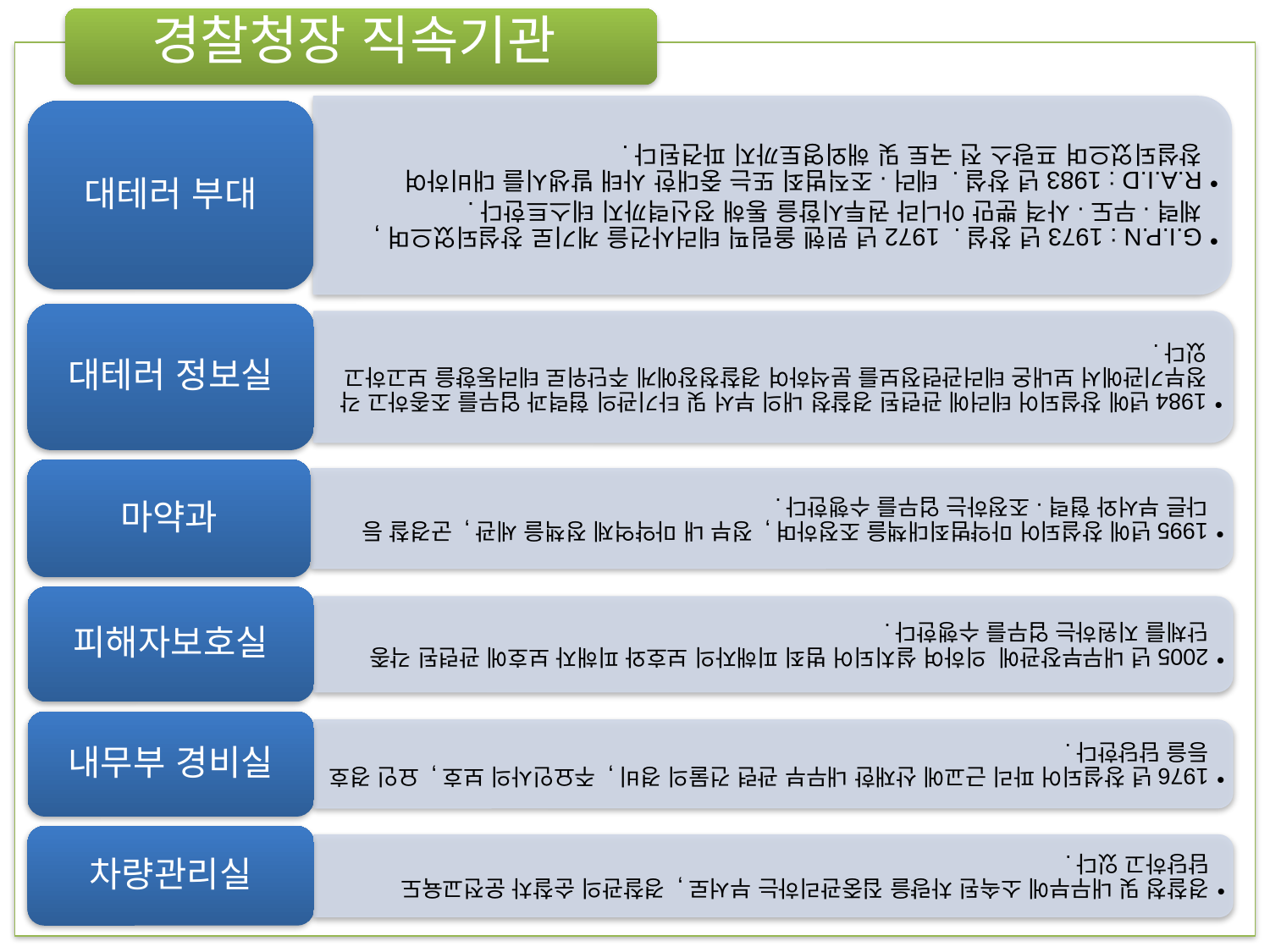

경찰청장 직속기관

G.I.P.N : 1973년 창설.  1972년 뮌헨 올림픽 테러사건을 계기로 창설되었으며, 체력·무도·사격 뿐만 아니라 권투시합을 통해 정신력까지 테스트한다.
R.A.I.D : 1983년 창설. 테러·조직범죄 또는 중대한 사태 발생시를 대비하여 창설되었으며 프랑스 전 국토 및 해외영토까지 파견된다.
대테러 부대
1984년에 창설되어 테러에 관련된 경찰청 내의 부서 및 타기관의 협력과 업무를 조종하고 각 정부기관에서 보내온 테러관련정보를 분석하여 경찰청장에게 주단위로 테러동향을 보고하고 있다.
대테러 정보실
1995년에 창설되어 마약범죄대책을 조정하며, 정부 내 마약억제 정책을 세관, 군경찰 등 다른 부서와 협력·조정하는 업무를 수행한다.
마약과
2005년 내무부장관에  의하여 설치되어 범죄 피해자의 보호와 피해자 보호에 관련된 각종 단체를 지원하는 업무를 수행한다.
피해자보호실
1976년 창설되어 파리 근교에 산재한 내무부 관련 건물의 경비, 주요인사의 보호, 요인 경호 등을 담당한다.
내무부 경비실
경찰청 및 내무부에 소속된 차량을 집중관리하는 부서로, 경찰관의 순찰차 운전교육도 담당하고 있다.
차량관리실